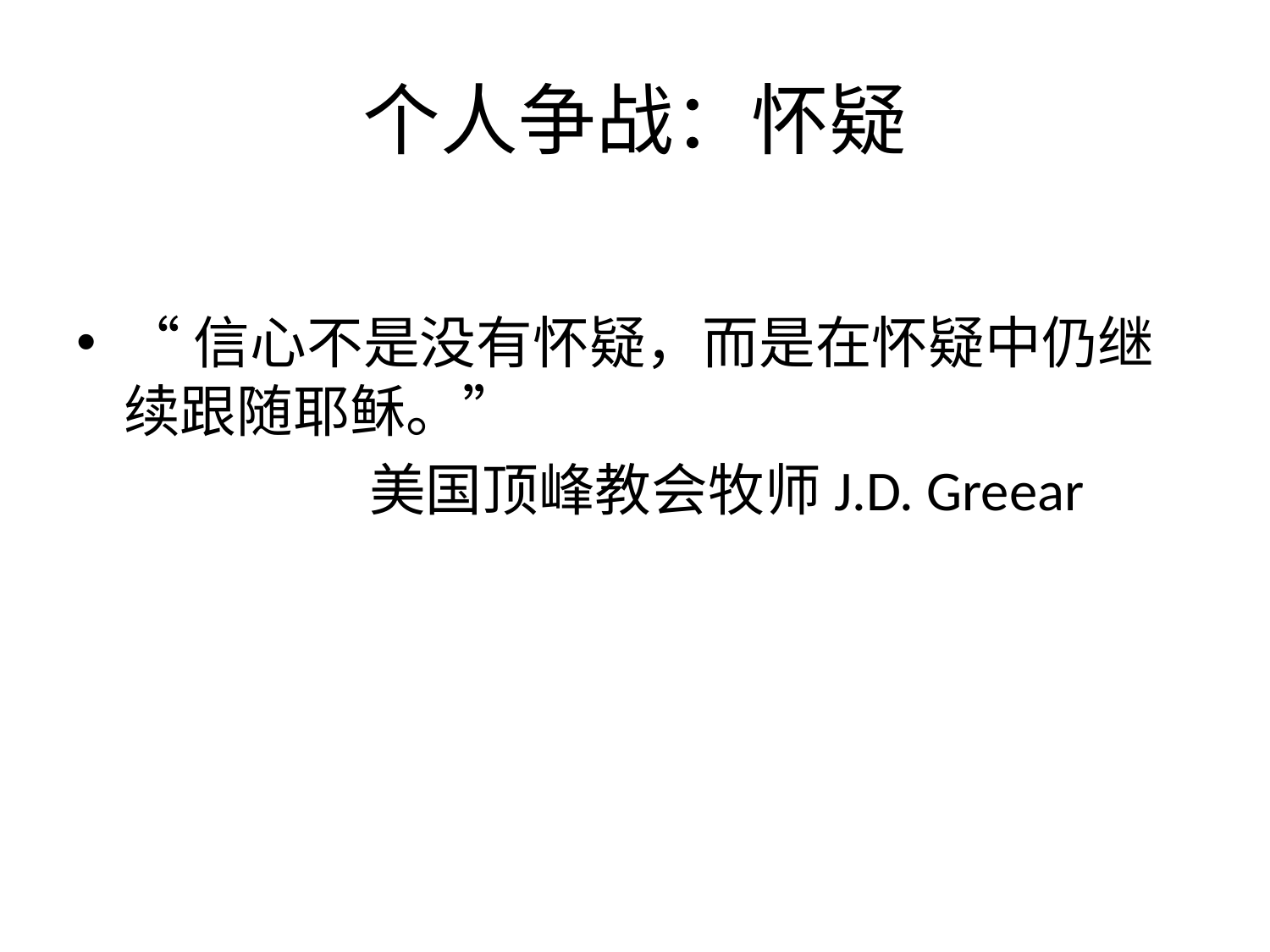

# 个人争战：怀疑

“信心不是没有怀疑，而是在怀疑中仍继续跟随耶稣。”
                      美国顶峰教会牧师J.D. Greear